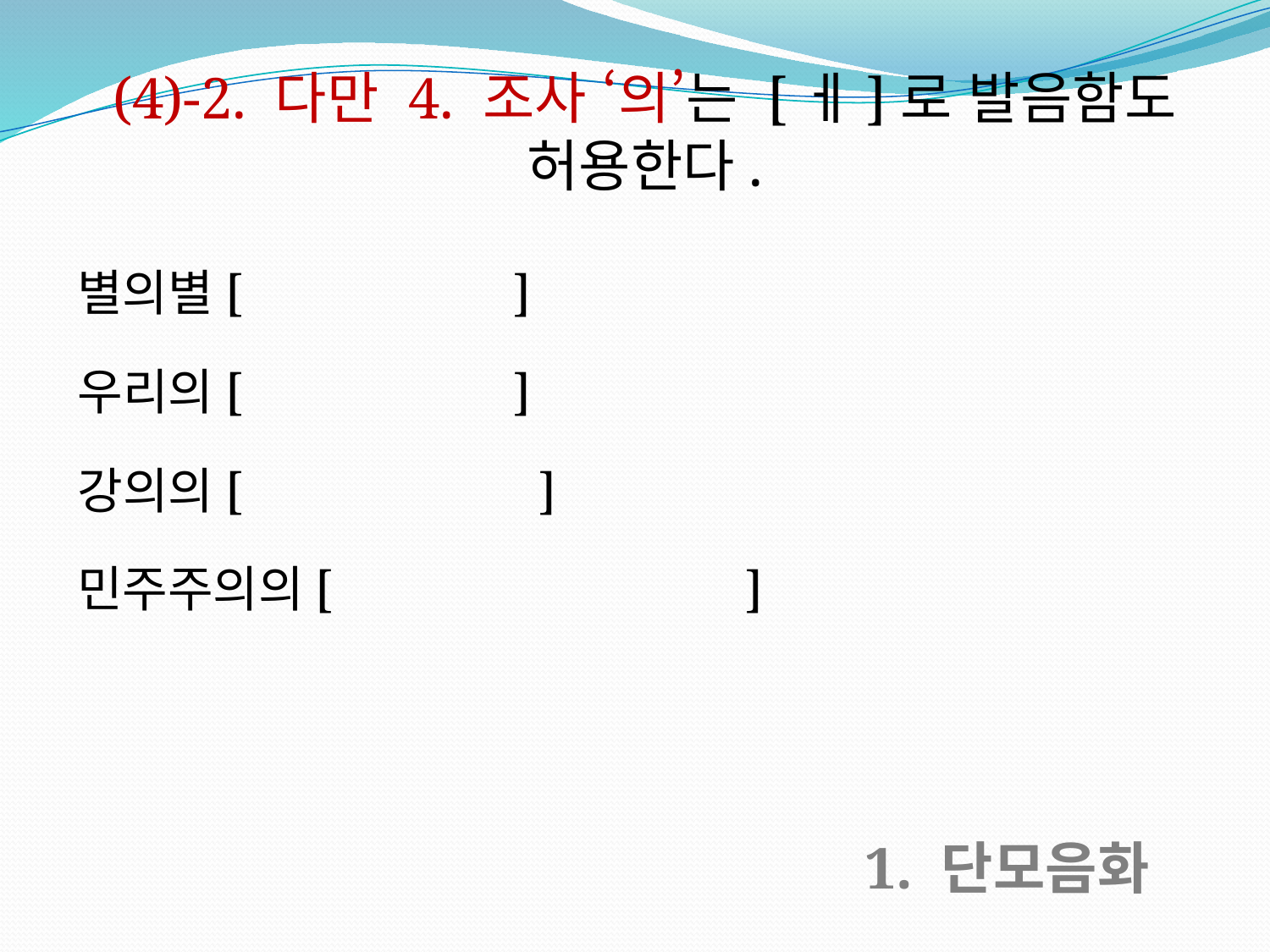

(4)-2. 다만 4. 조사 ‘의’는 [ㅔ]로 발음함도 허용한다.
별의별[                     ]
우리의[                     ]
강의의[                       ]
민주주의의[                                ]
1. 단모음화